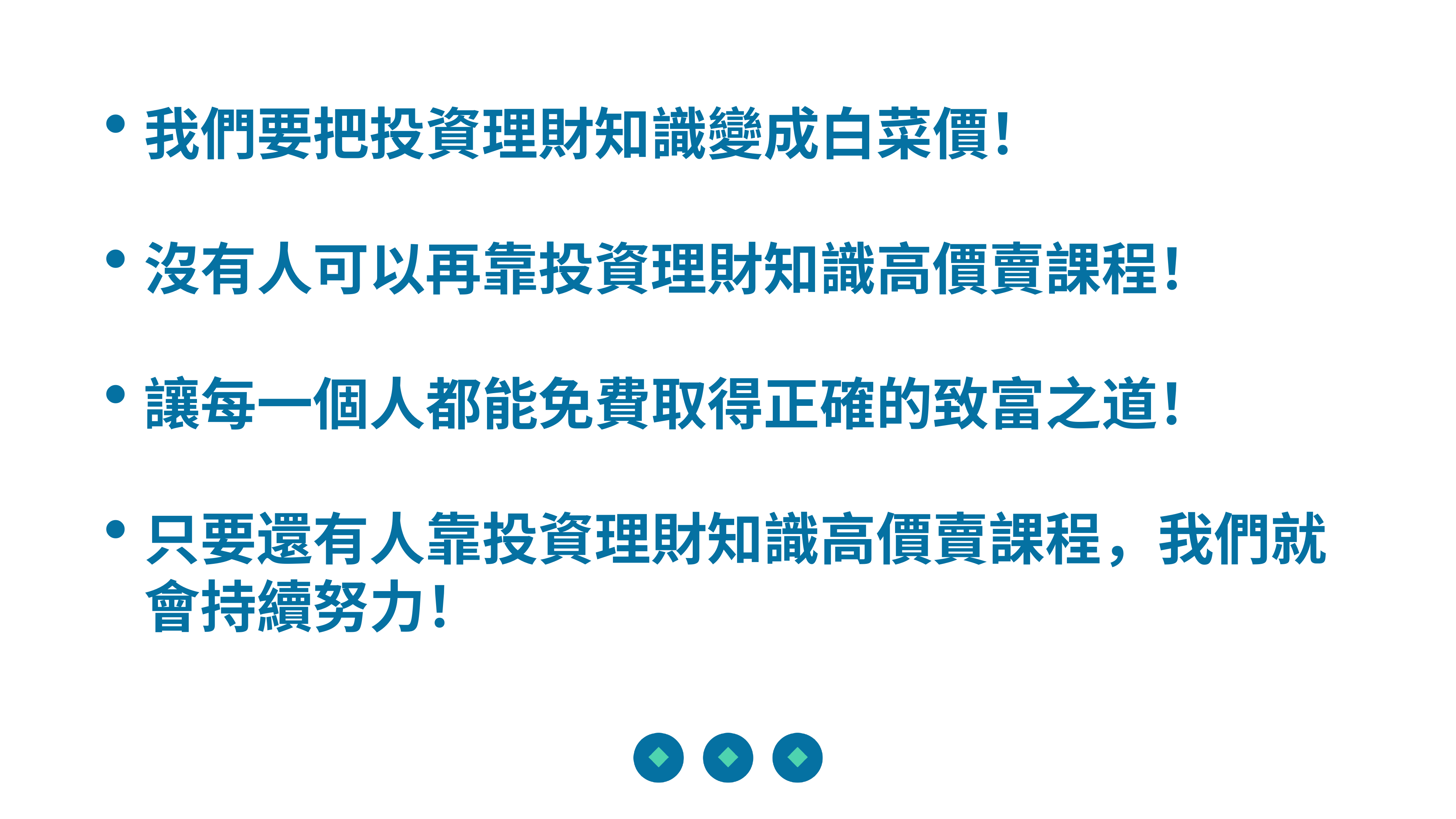

我們要把投資理財知識變成白菜價！

沒有人可以再靠投資理財知識高價賣課程！

讓每一個人都能免費取得正確的致富之道！

只要還有人靠投資理財知識高價賣課程，我們就會持續努力！